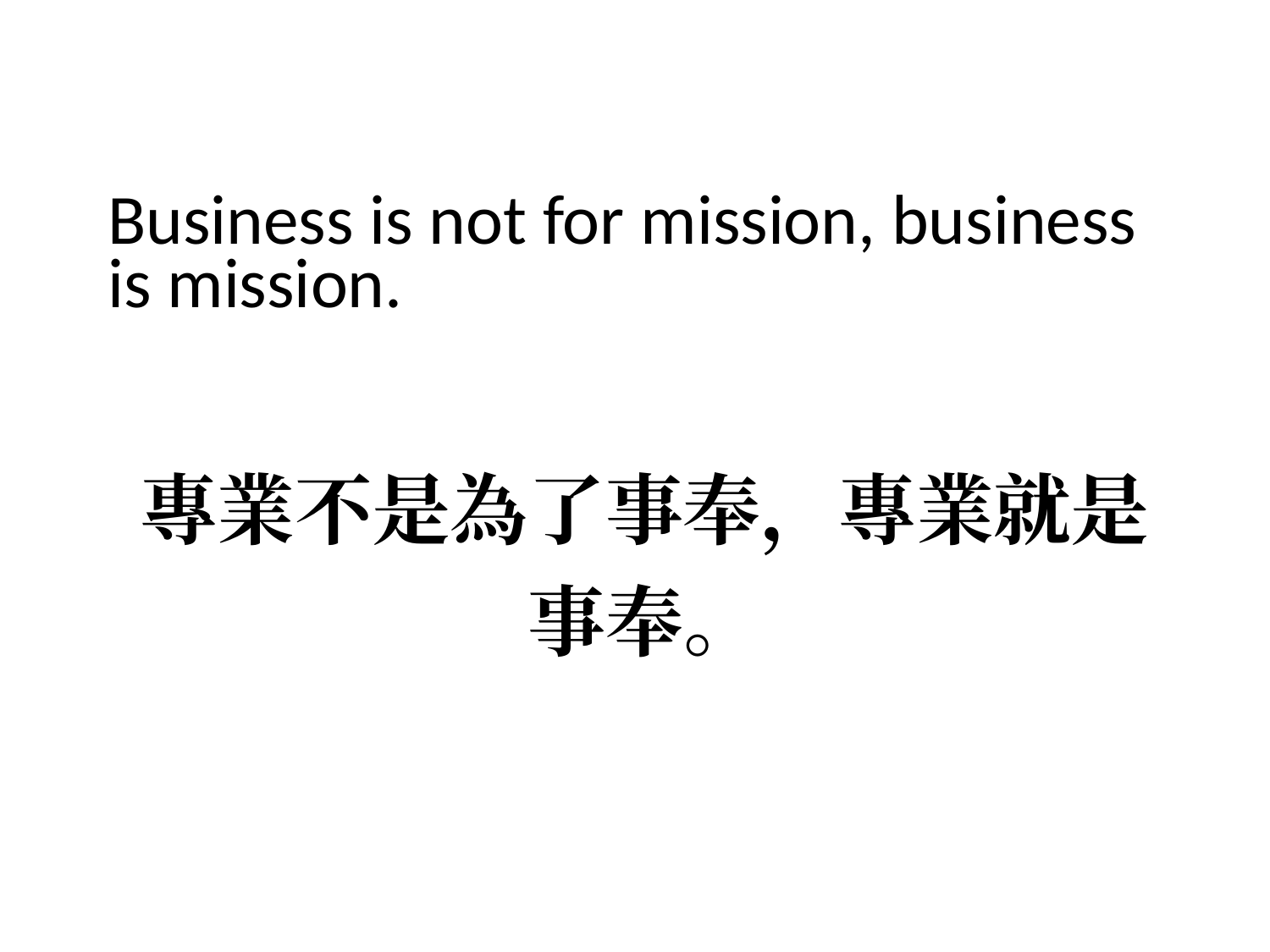

# Business is not for mission, business is mission.
專業不是為了事奉，專業就是事奉。